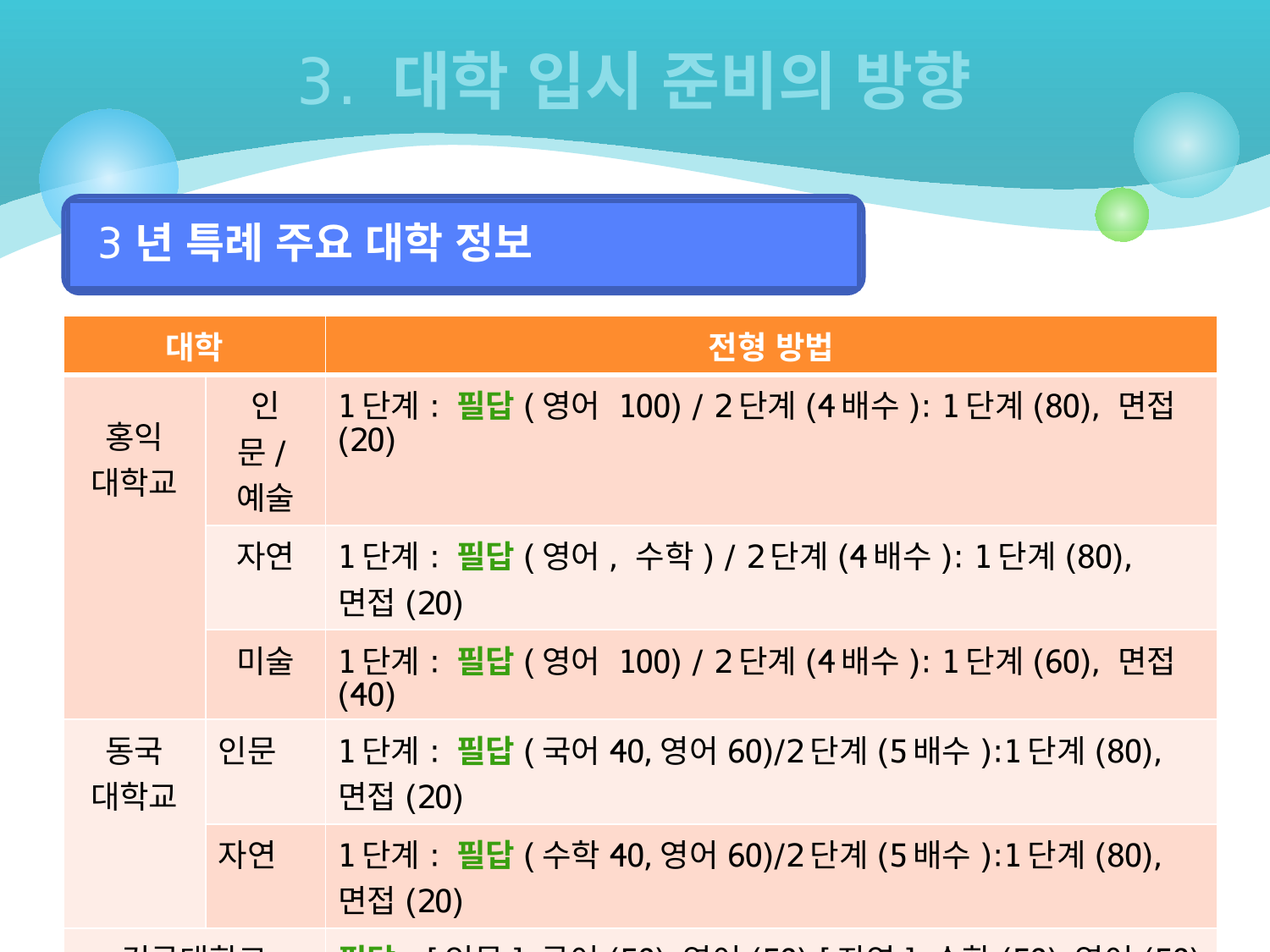

# 3. 대학 입시 준비의 방향

3년 특례 주요 대학 정보
| 대학 |  | 전형 방법 |
| --- | --- | --- |
| 홍익 대학교 | 인문/예술 | 1단계: 필답(영어 100) / 2단계(4배수): 1단계(80), 면접(20) |
|  | 자연 | 1단계: 필답(영어, 수학) / 2단계(4배수): 1단계(80), 면접(20) |
|  | 미술 | 1단계: 필답(영어 100) / 2단계(4배수): 1단계(60), 면접(40) |
| 동국 대학교 | 인문 | 1단계: 필답(국어40,영어60)/2단계(5배수):1단계(80),면접(20) |
|  | 자연 | 1단계: 필답(수학40,영어60)/2단계(5배수):1단계(80),면접(20) |
| 건국대학교 |  | 필답: [인문] 국어(50),영어(50) [자연] 수학(50),영어(50) |
| 한동대학교 |  | 1단계:서류(100) / 2단계(3배수):1단계(70), 면접구술(30) |
| 숭실대학교 |  | [인문/자연]1단계:필답(국어, 영어) / 2단계(3배수):자격 심사 |
| 국민대학교 |  | 필답: [인문] 국어(50),영어(50) [자연] 영어(50), 수학(50) |
| 단국대학교 |  | 필답: [인문] 국어(40),영어(60) [자연] 수학(40),영어(60) |